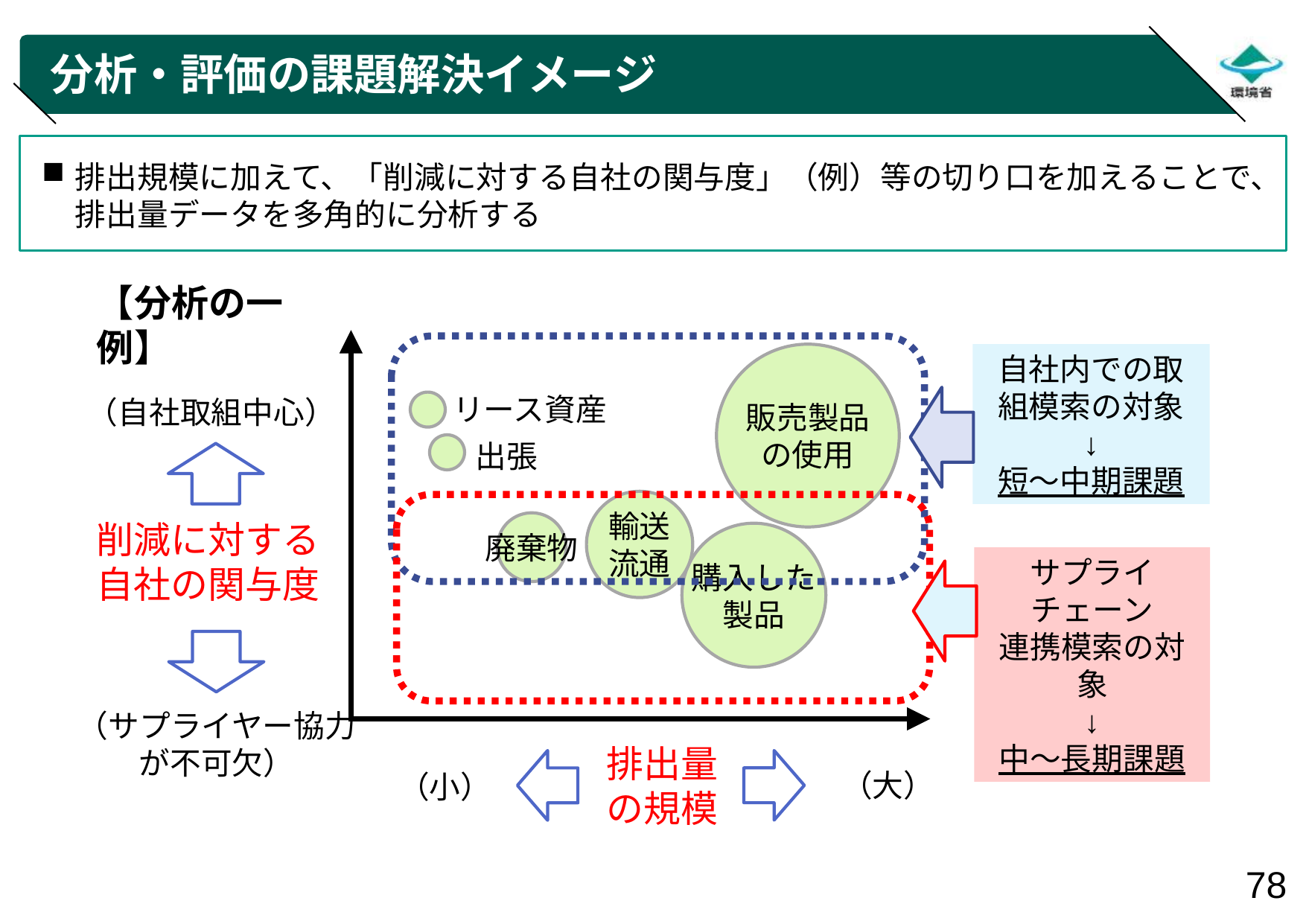

# 分析・評価の課題解決イメージ
排出規模に加えて、「削減に対する自社の関与度」（例）等の切り口を加えることで、排出量データを多角的に分析する
【分析の一例】

販売製品の使用
自社内での取組模索の対象
↓
短～中期課題
リース資産

（自社取組中心）

出張

輸送
流通

削減に対する
自社の関与度
廃棄物
購入した
製品
サプライチェーン
連携模索の対象
↓
中～長期課題

（サプライヤー協力
が不可欠）
排出量
の規模

（大）
（小）